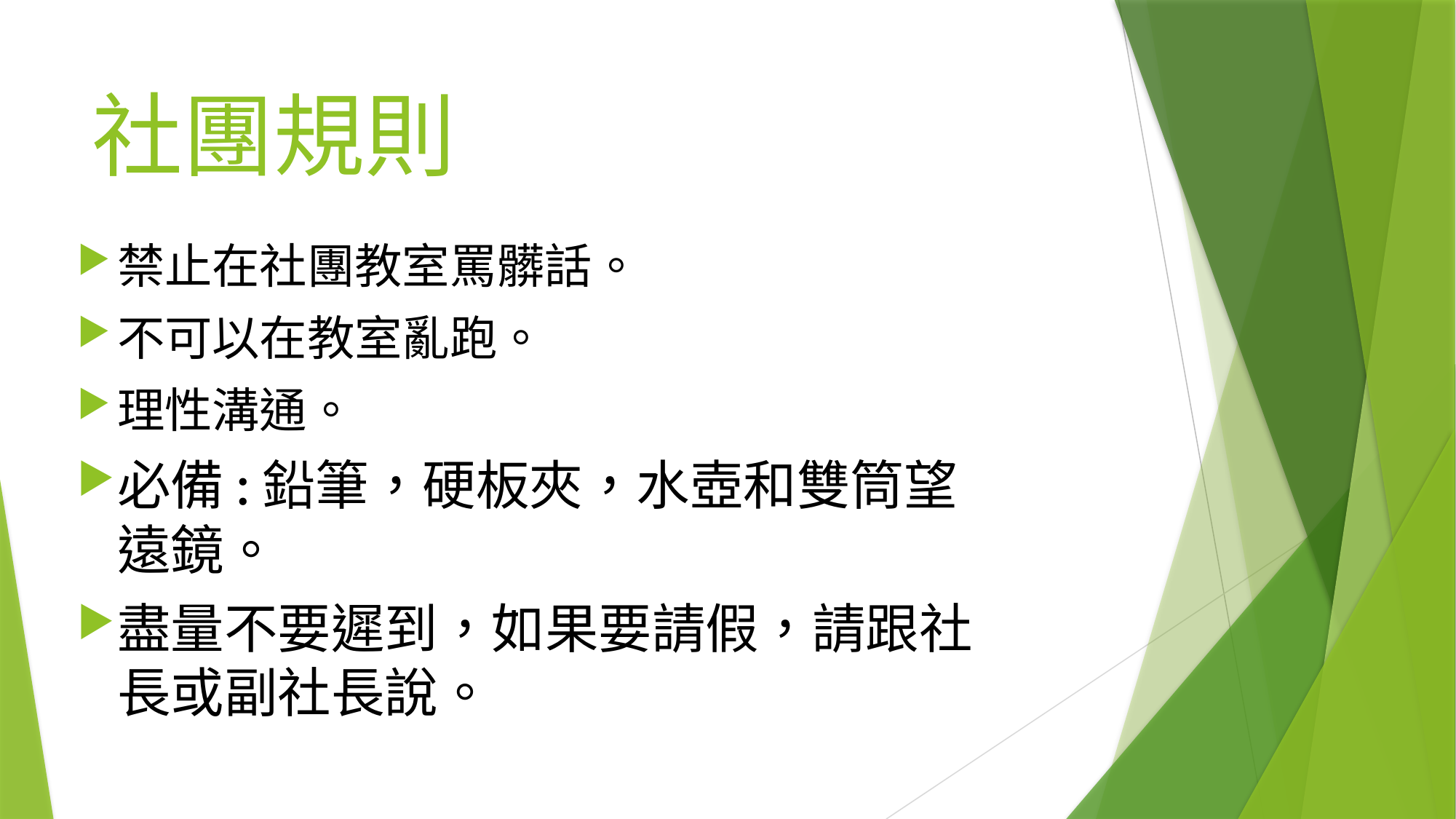

# 社團規則
禁止在社團教室罵髒話。
不可以在教室亂跑。
理性溝通。
必備:鉛筆，硬板夾，水壺和雙筒望遠鏡。
盡量不要遲到，如果要請假，請跟社長或副社長說。